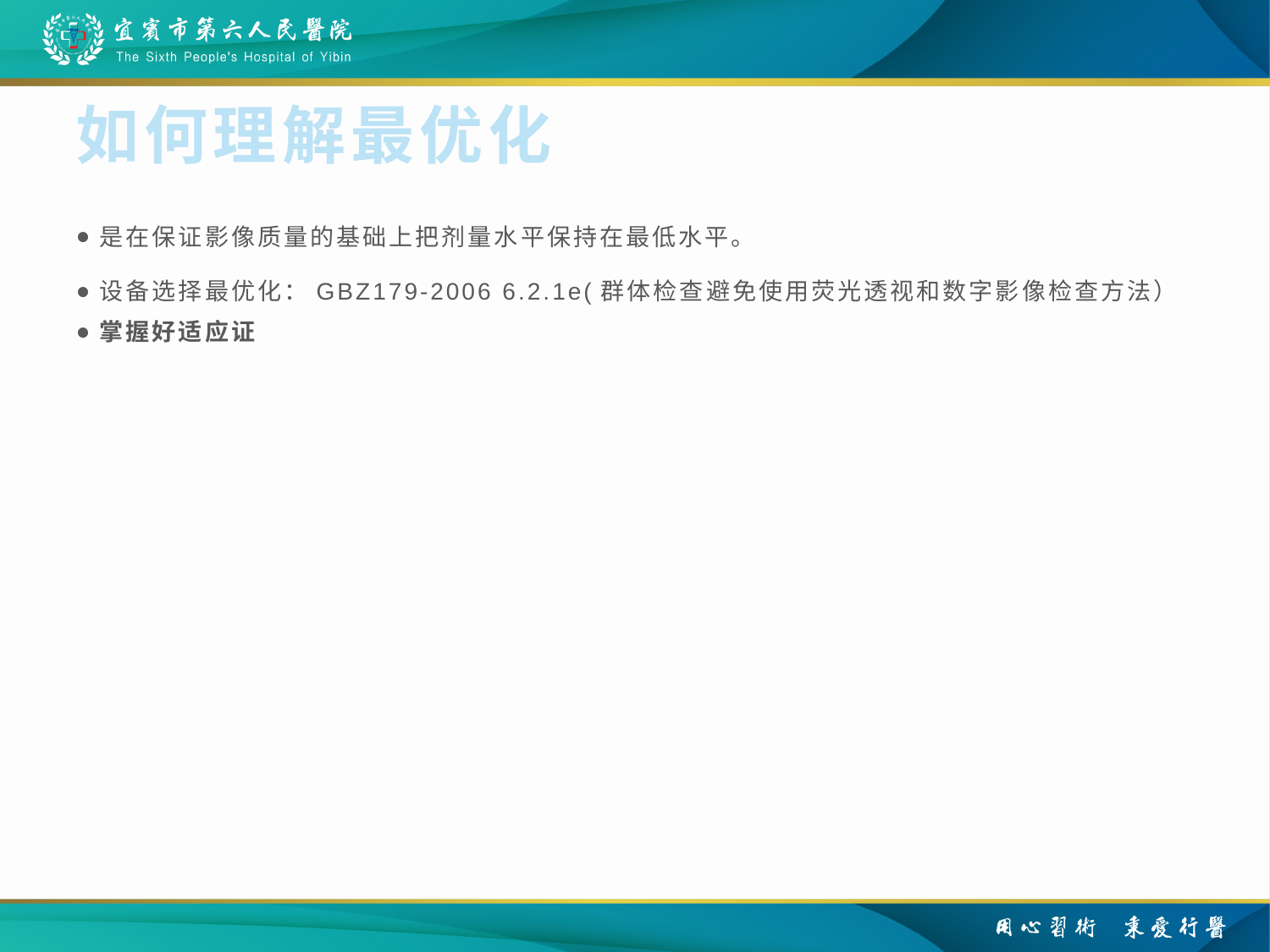

# 如何理解最优化
是在保证影像质量的基础上把剂量水平保持在最低水平。
设备选择最优化：GBZ179-2006 6.2.1e(群体检查避免使用荧光透视和数字影像检查方法）
掌握好适应证